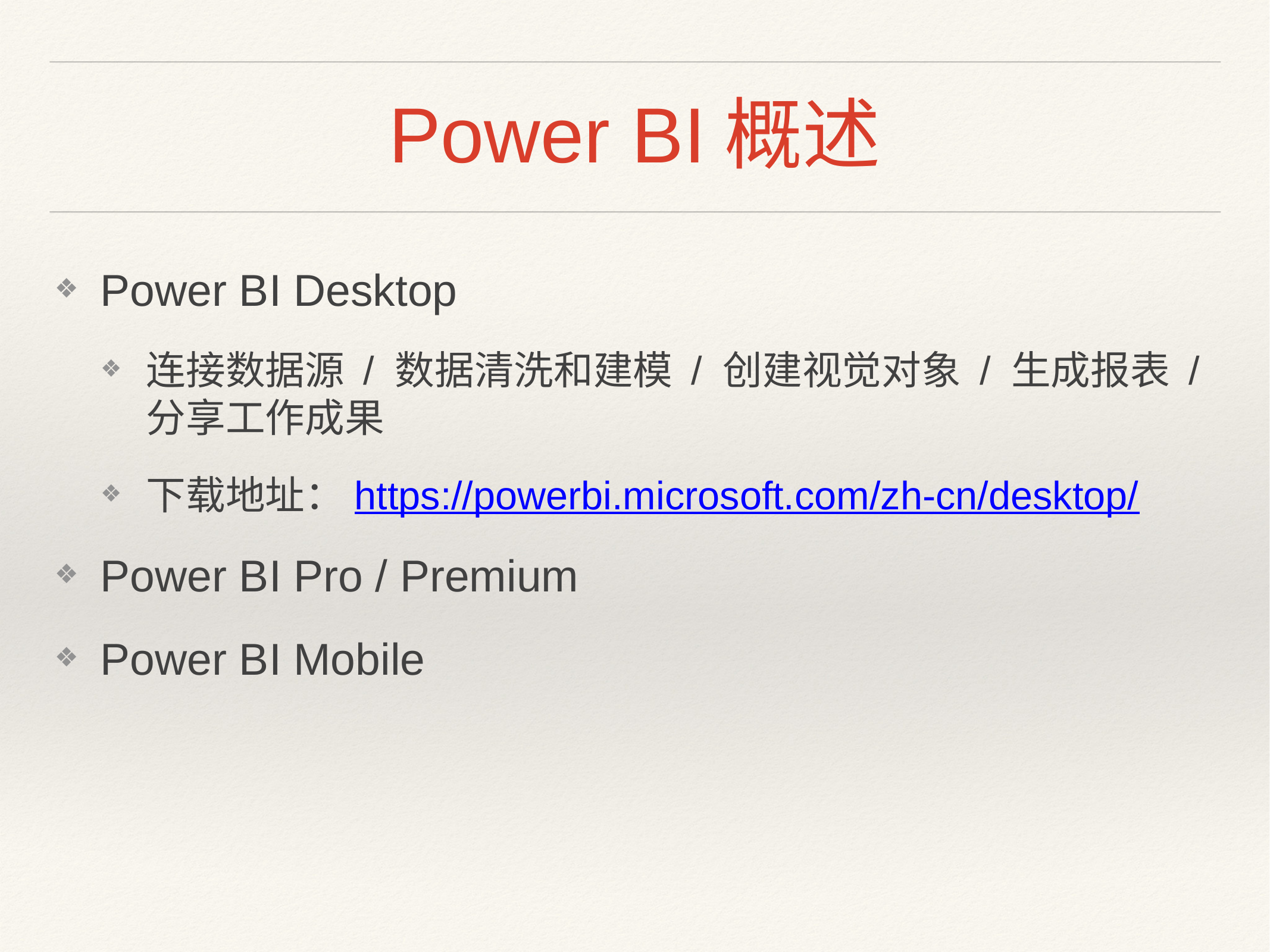

# Power BI概述
Power BI Desktop
连接数据源 / 数据清洗和建模 / 创建视觉对象 / 生成报表 / 分享工作成果
下载地址：https://powerbi.microsoft.com/zh-cn/desktop/
Power BI Pro / Premium
Power BI Mobile